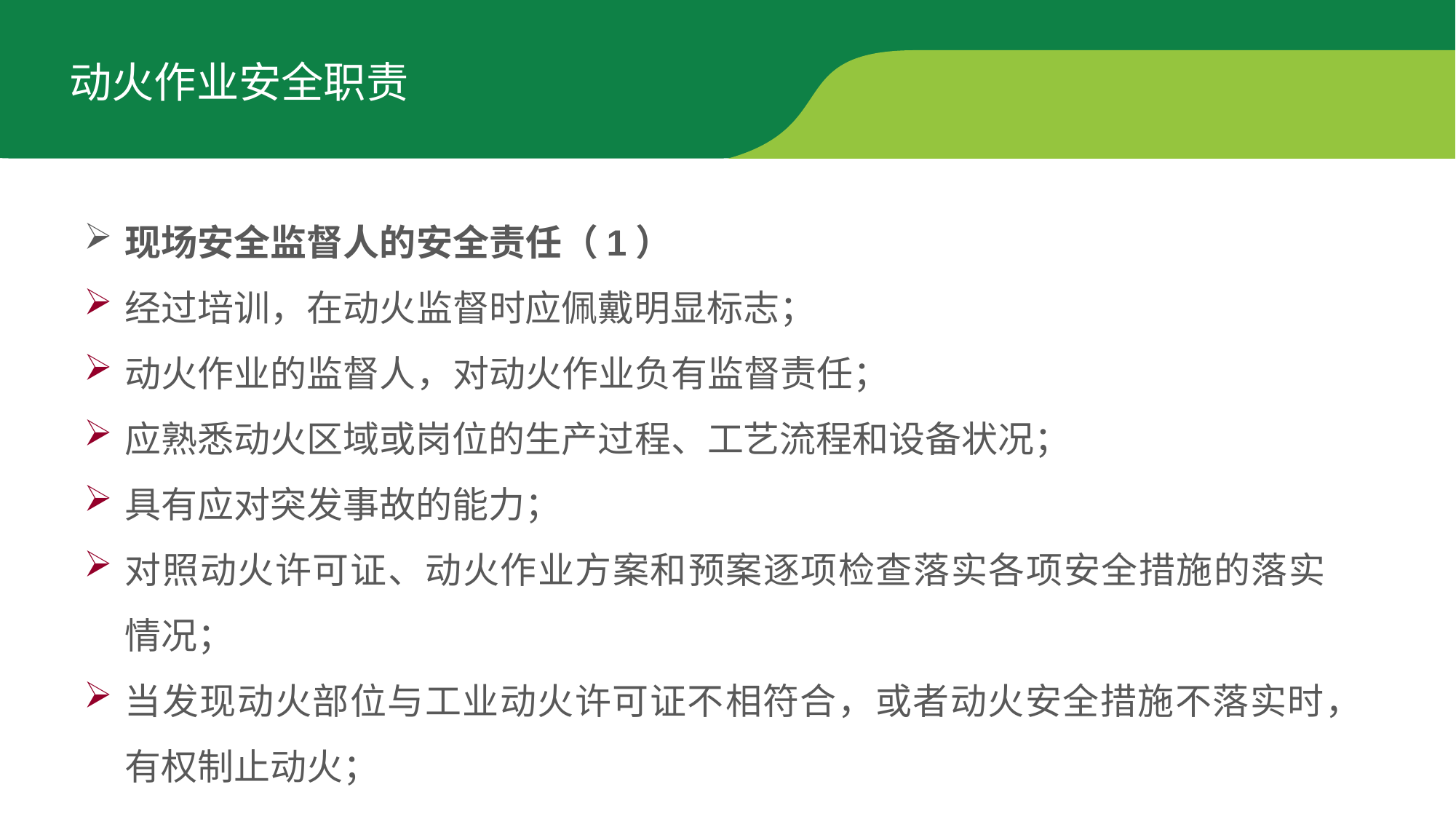

动火作业安全职责

现场安全监督人的安全责任（1）
经过培训，在动火监督时应佩戴明显标志；
动火作业的监督人，对动火作业负有监督责任；
应熟悉动火区域或岗位的生产过程、工艺流程和设备状况；
具有应对突发事故的能力；
对照动火许可证、动火作业方案和预案逐项检查落实各项安全措施的落实情况；
当发现动火部位与工业动火许可证不相符合，或者动火安全措施不落实时，有权制止动火；